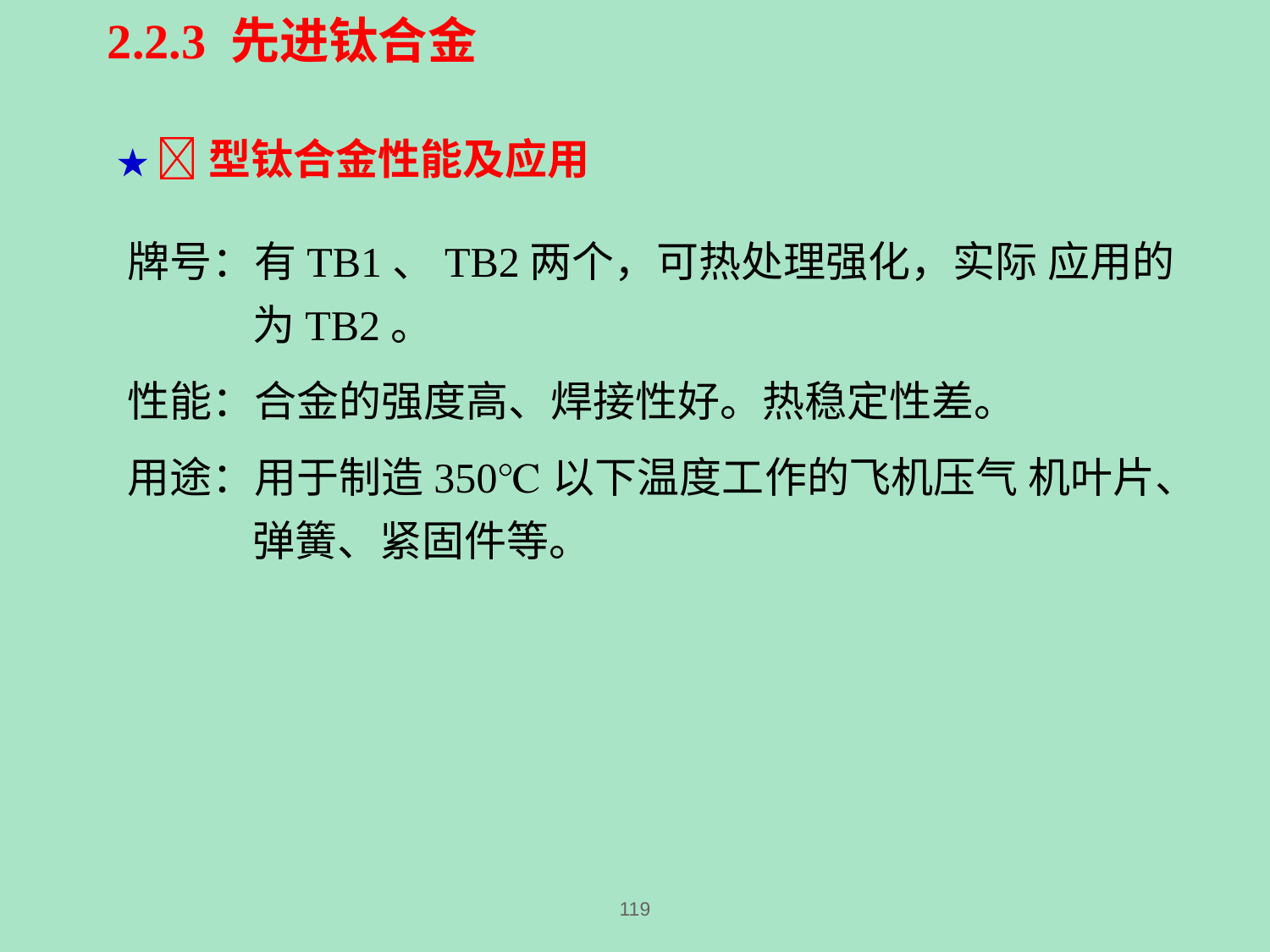

2.2.3 先进钛合金
★ β型钛合金性能及应用
牌号：有TB1、TB2两个，可热处理强化，实际 应用的为TB2。
性能：合金的强度高、焊接性好。热稳定性差。
用途：用于制造350℃以下温度工作的飞机压气 机叶片、弹簧、紧固件等。
119